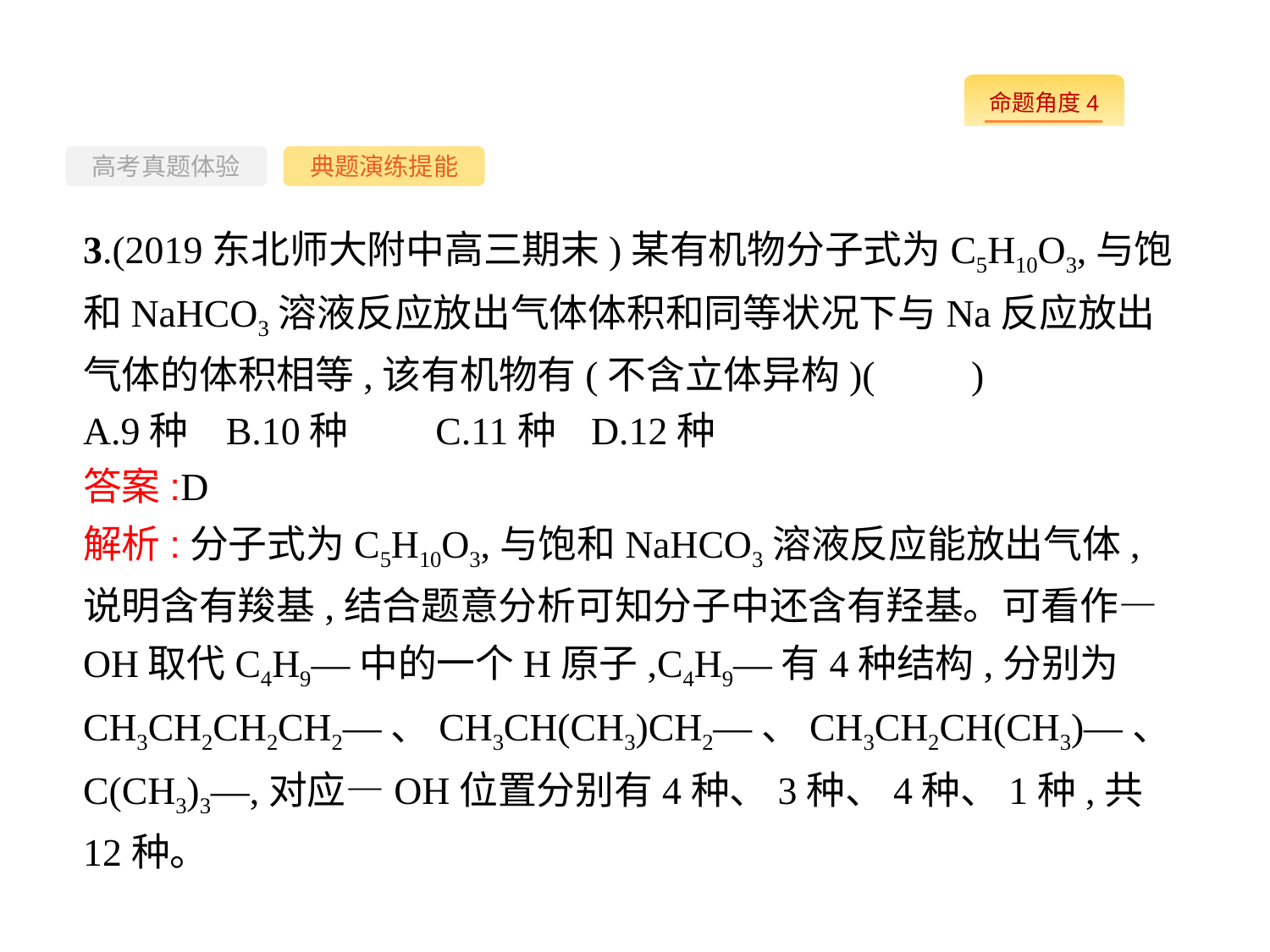

-78-
高考真题体验
典题演练提能
3.(2019东北师大附中高三期末)某有机物分子式为C5H10O3,与饱和NaHCO3溶液反应放出气体体积和同等状况下与Na反应放出气体的体积相等,该有机物有(不含立体异构)(　　)
A.9种	B.10种	C.11种	D.12种
答案:D
解析:分子式为C5H10O3,与饱和NaHCO3溶液反应能放出气体,说明含有羧基,结合题意分析可知分子中还含有羟基。可看作—OH取代C4H9—中的一个H原子,C4H9—有4种结构,分别为CH3CH2CH2CH2—、CH3CH(CH3)CH2—、CH3CH2CH(CH3)—、
C(CH3)3—,对应—OH位置分别有4种、3种、4种、1种,共12种。